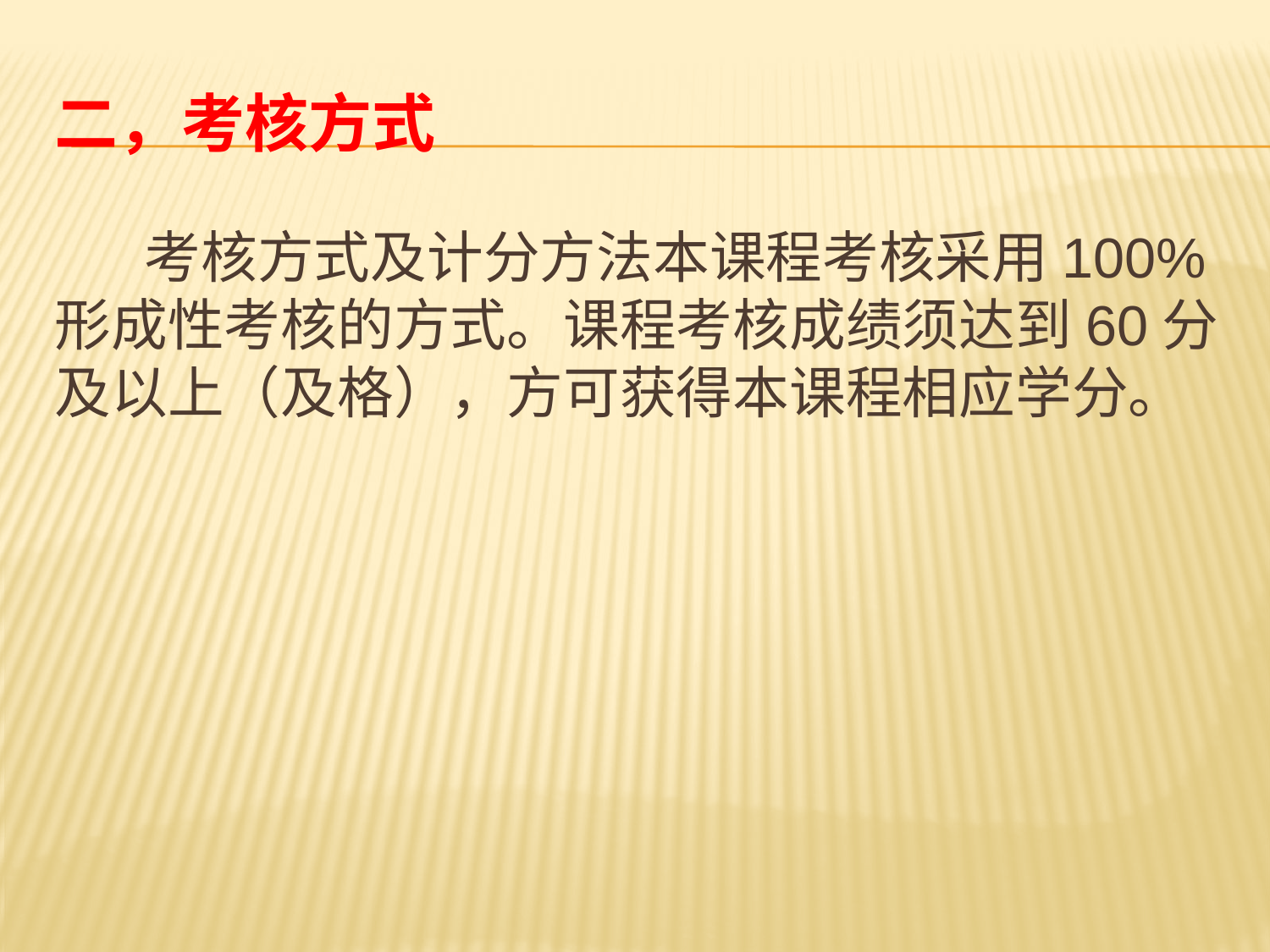

# 二，考核方式
      考核方式及计分方法本课程考核采用100%形成性考核的方式。课程考核成绩须达到60分及以上（及格），方可获得本课程相应学分。